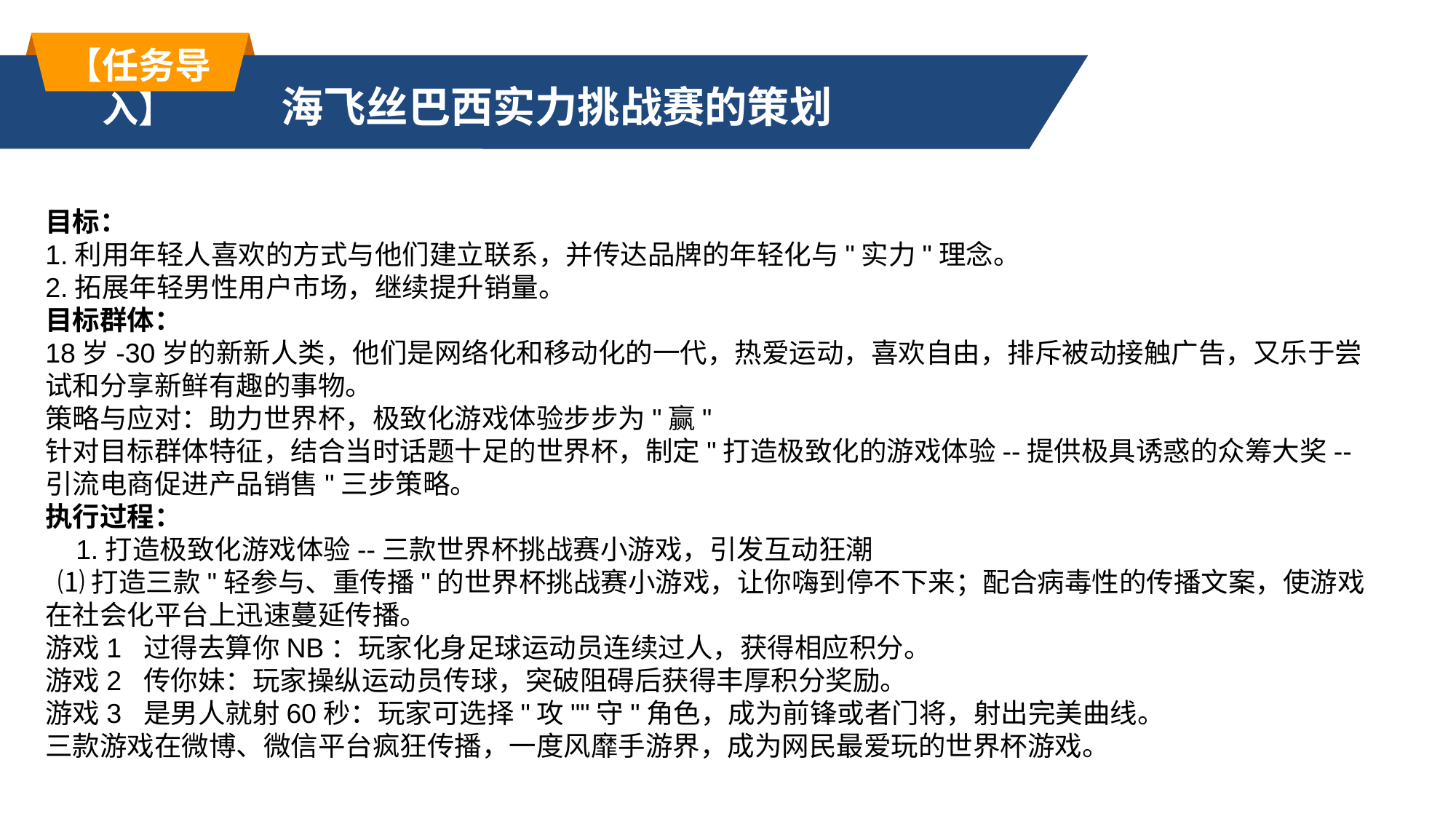

【任务导入】

海飞丝巴西实力挑战赛的策划
目标：
1.利用年轻人喜欢的方式与他们建立联系，并传达品牌的年轻化与"实力"理念。
2.拓展年轻男性用户市场，继续提升销量。
目标群体：
18岁-30岁的新新人类，他们是网络化和移动化的一代，热爱运动，喜欢自由，排斥被动接触广告，又乐于尝试和分享新鲜有趣的事物。
策略与应对：助力世界杯，极致化游戏体验步步为"赢"
针对目标群体特征，结合当时话题十足的世界杯，制定"打造极致化的游戏体验--提供极具诱惑的众筹大奖--引流电商促进产品销售"三步策略。
执行过程：
    1.打造极致化游戏体验--三款世界杯挑战赛小游戏，引发互动狂潮
  ⑴打造三款"轻参与、重传播"的世界杯挑战赛小游戏，让你嗨到停不下来；配合病毒性的传播文案，使游戏在社会化平台上迅速蔓延传播。
游戏1  过得去算你NB：玩家化身足球运动员连续过人，获得相应积分。
游戏2  传你妹：玩家操纵运动员传球，突破阻碍后获得丰厚积分奖励。
游戏3  是男人就射60秒：玩家可选择"攻""守"角色，成为前锋或者门将，射出完美曲线。
三款游戏在微博、微信平台疯狂传播，一度风靡手游界，成为网民最爱玩的世界杯游戏。